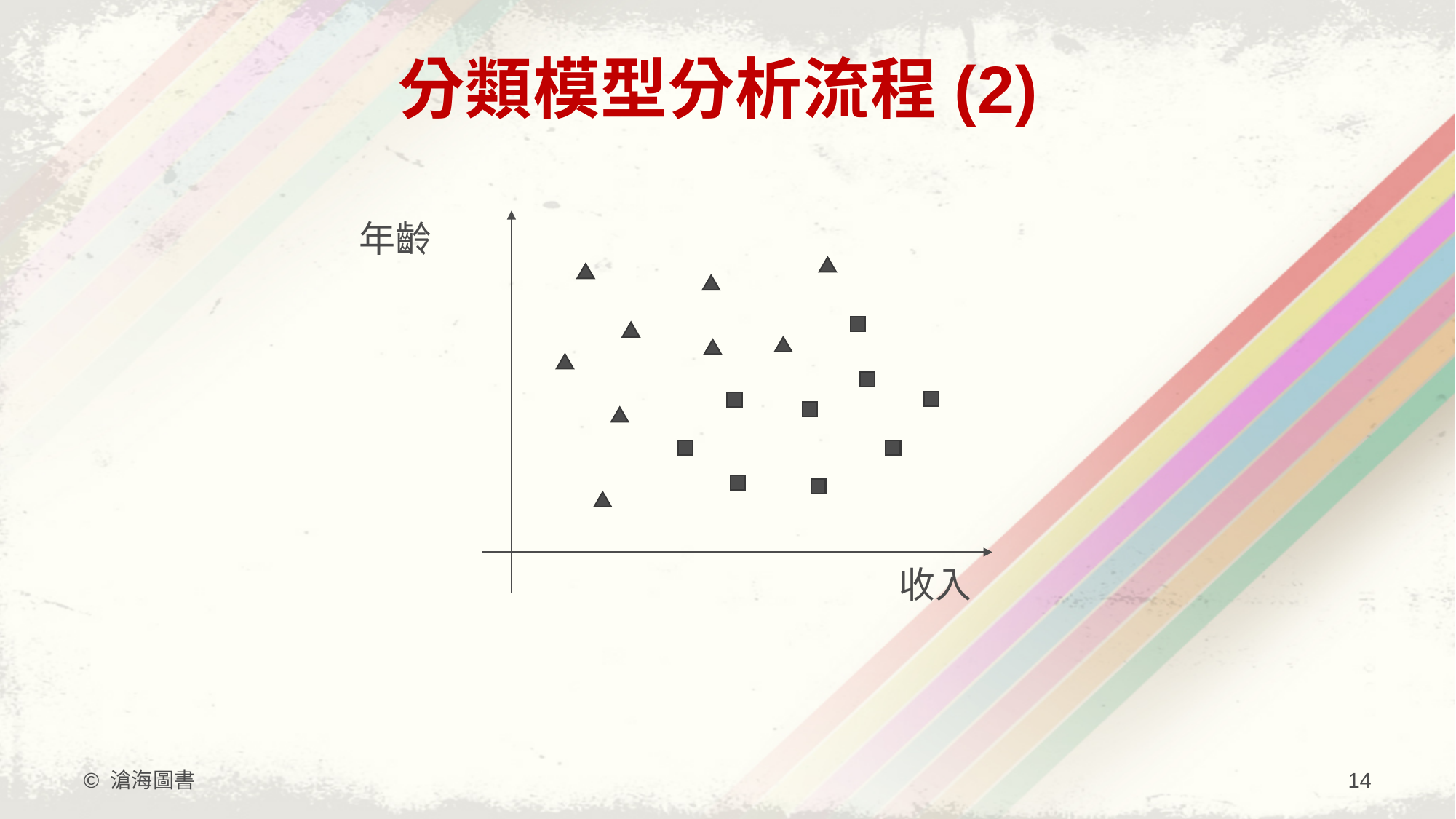

# 分類模型分析流程(2)

年齡

收入
© 滄海圖書

14